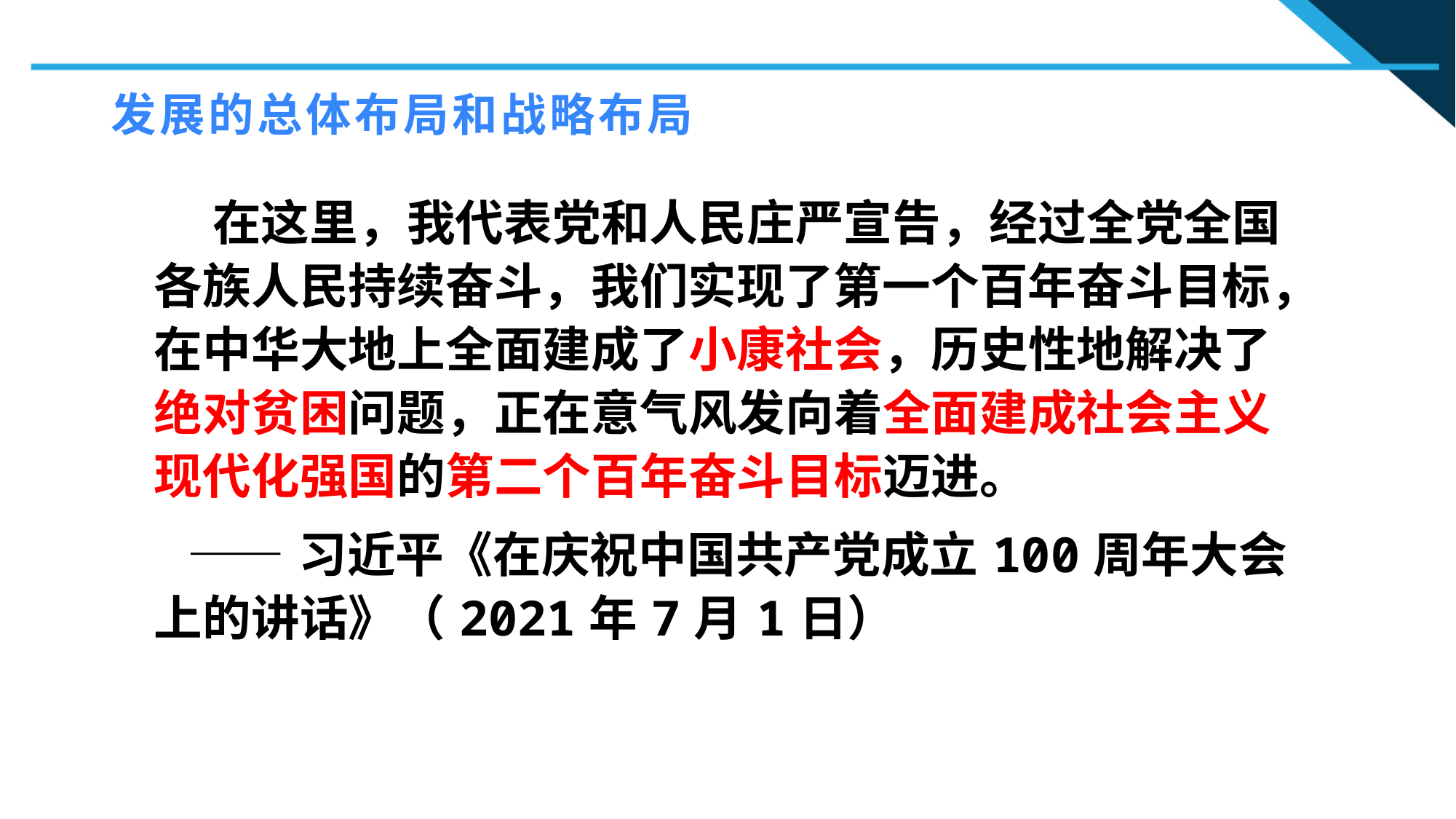

发展的总体布局和战略布局
    在这里，我代表党和人民庄严宣告，经过全党全国各族人民持续奋斗，我们实现了第一个百年奋斗目标，在中华大地上全面建成了小康社会，历史性地解决了绝对贫困问题，正在意气风发向着全面建成社会主义现代化强国的第二个百年奋斗目标迈进。
   ——习近平《在庆祝中国共产党成立100周年大会上的讲话》（2021年7月1日）